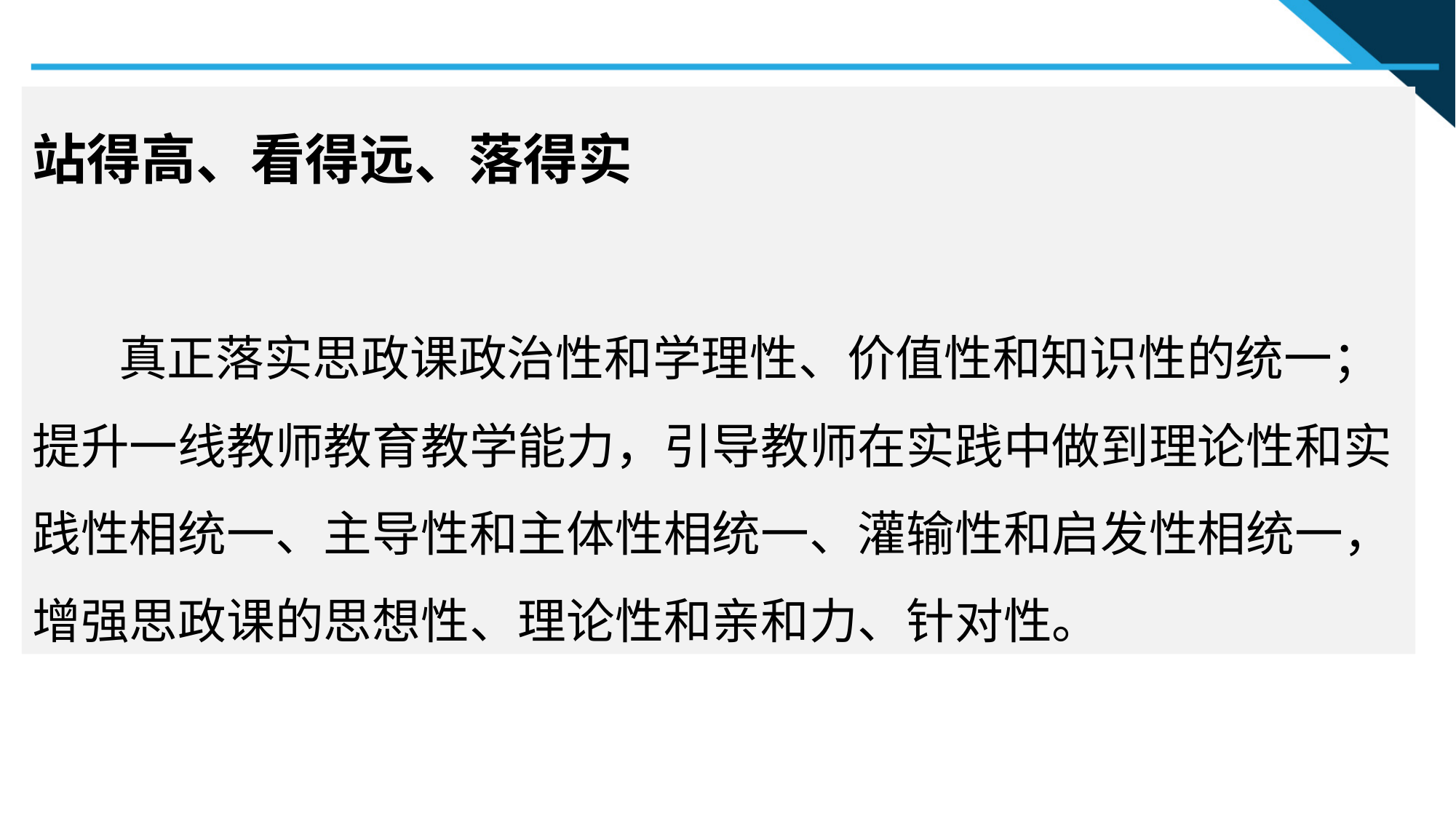

站得高、看得远、落得实

      真正落实思政课政治性和学理性、价值性和知识性的统一；提升一线教师教育教学能力，引导教师在实践中做到理论性和实践性相统一、主导性和主体性相统一、灌输性和启发性相统一，增强思政课的思想性、理论性和亲和力、针对性。